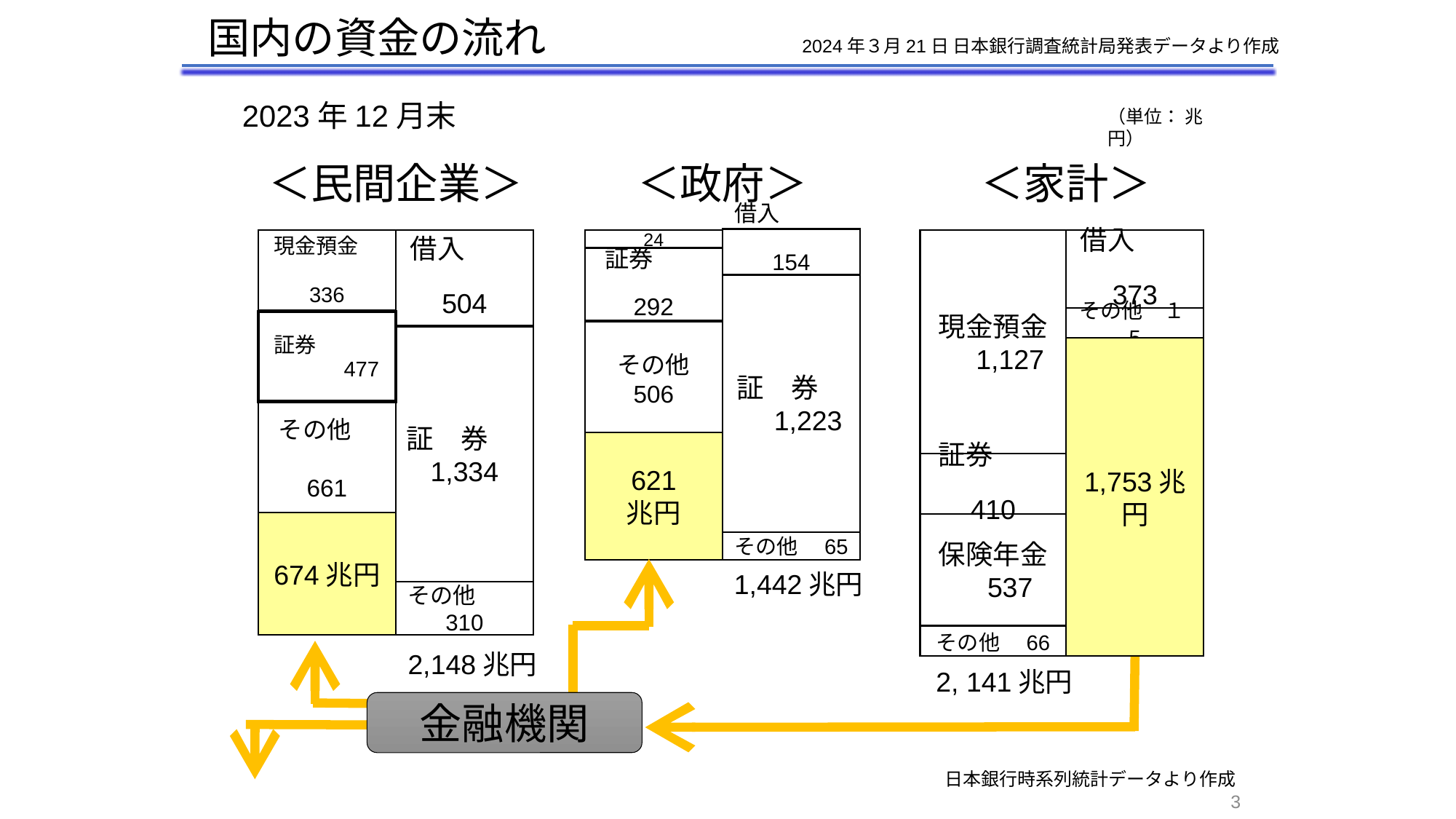

国内の資金の流れ
2024年３月21日 日本銀行調査統計局発表データより作成
2023年12月末
（単位： 兆円）
＜民間企業＞
＜政府＞
＜家計＞
借入
154
証券
292
24
借入　　　　　　373
現金預金
336
借入　　　　　　504
現金預金　1,127
証　券　　1,223
その他　１5
証券　　　　　　477
その他
506
証　券　1,334
1,753兆円
その他
661
621
兆円
証券
410
674兆円
保険年金　537
その他　65
1,442兆円
その他
310
その他　66
2,148兆円
2, 141兆円
金融機関
日本銀行時系列統計データより作成
3